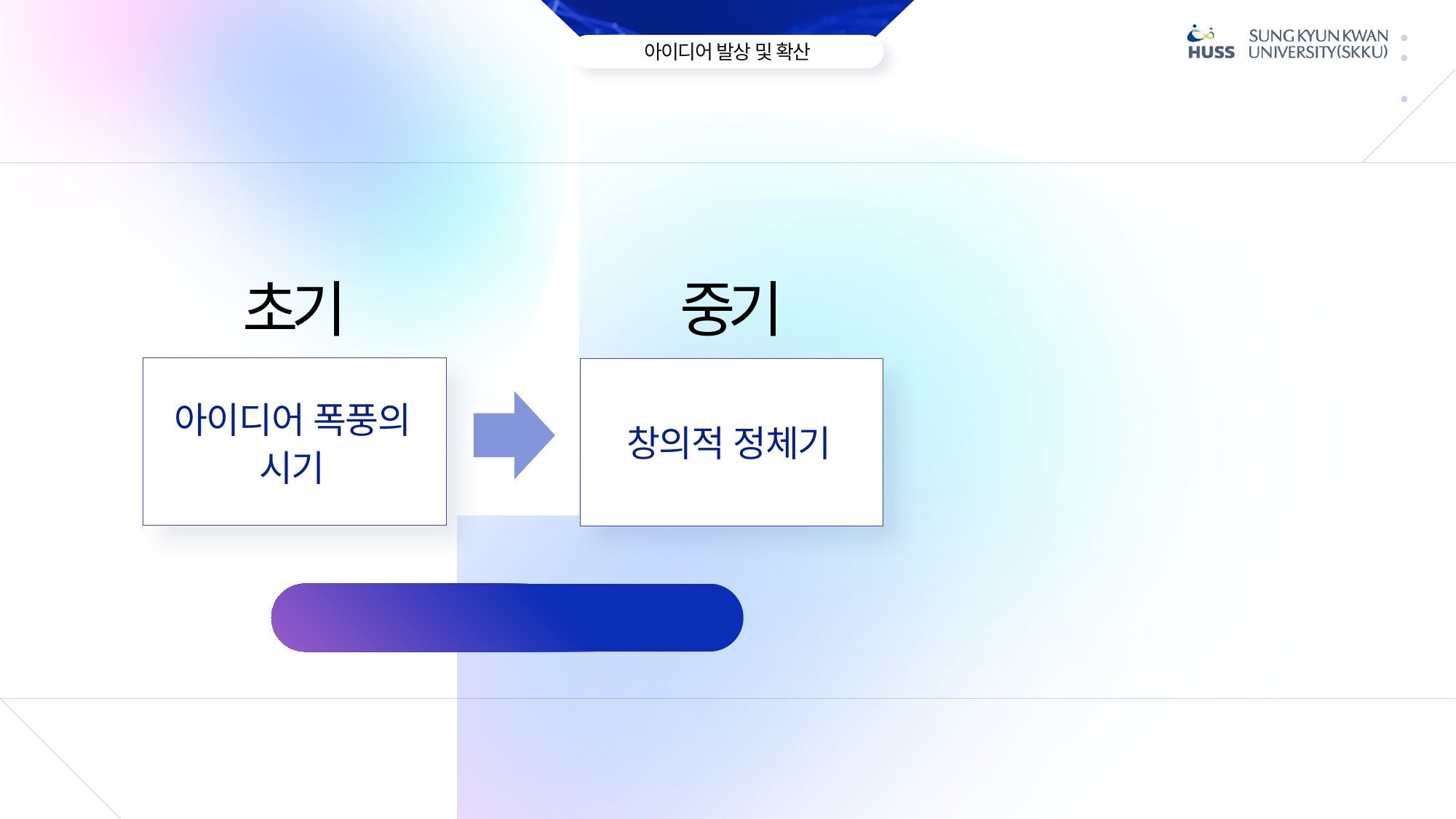

초기
중기

아이디어 폭풍의 시기

창의적 정체기

체계적인 접근법